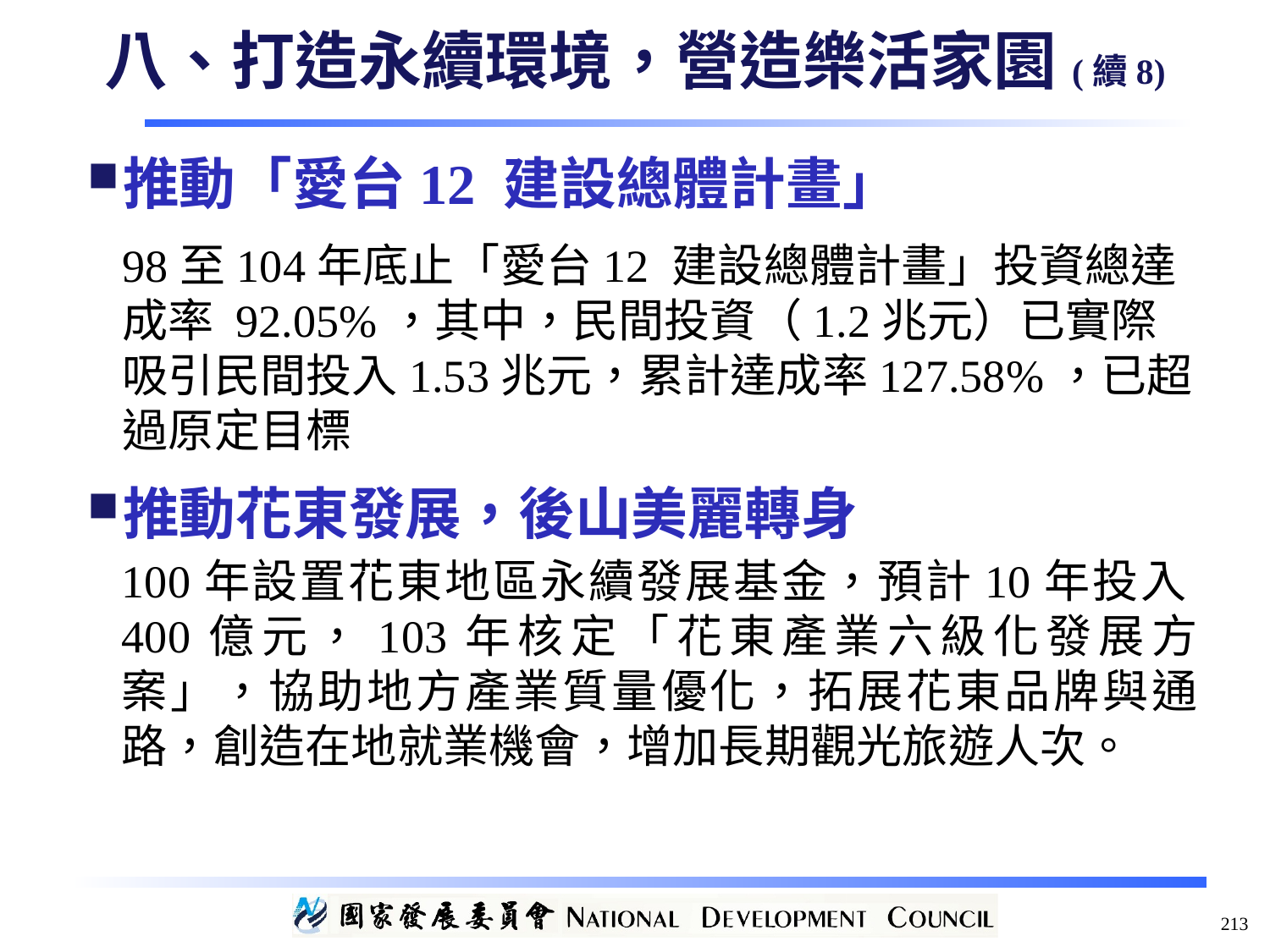

八、打造永續環境，營造樂活家園(續8)
推動「愛台12 建設總體計畫」
98至104年底止「愛台12 建設總體計畫」投資總達成率 92.05%，其中，民間投資（1.2兆元）已實際吸引民間投入1.53兆元，累計達成率127.58%，已超過原定目標
推動花東發展，後山美麗轉身
100年設置花東地區永續發展基金，預計10年投入400億元，103年核定「花東產業六級化發展方案」，協助地方產業質量優化，拓展花東品牌與通路，創造在地就業機會，增加長期觀光旅遊人次。
213